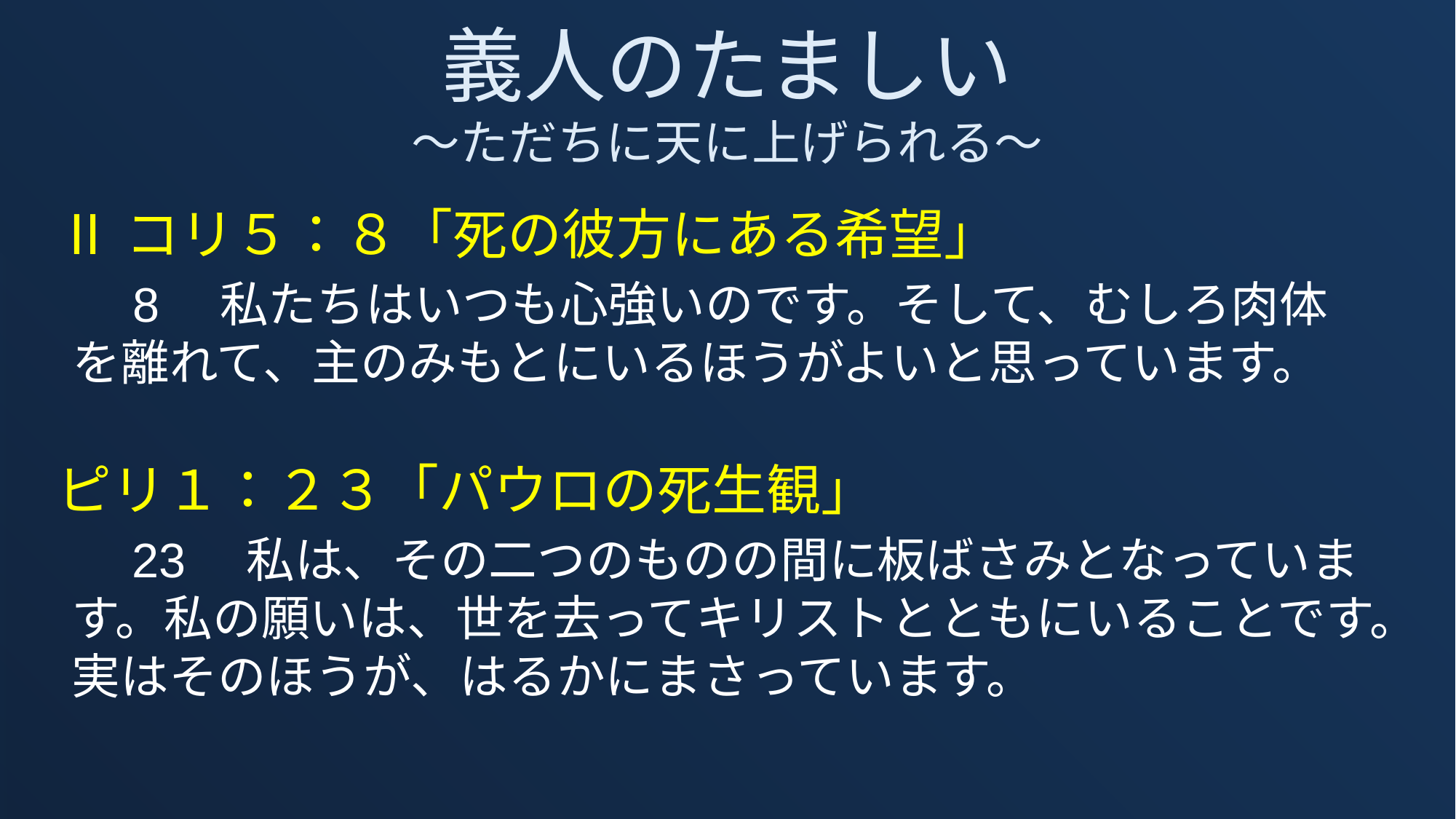

義人のたましい
～ただちに天に上げられる～
Ⅱコリ５：８「死の彼方にある希望」
　8　私たちはいつも心強いのです。そして、むしろ肉体を離れて、主のみもとにいるほうがよいと思っています。
ピリ１：２３「パウロの死生観」
　23　私は、その二つのものの間に板ばさみとなっています。私の願いは、世を去ってキリストとともにいることです。実はそのほうが、はるかにまさっています。